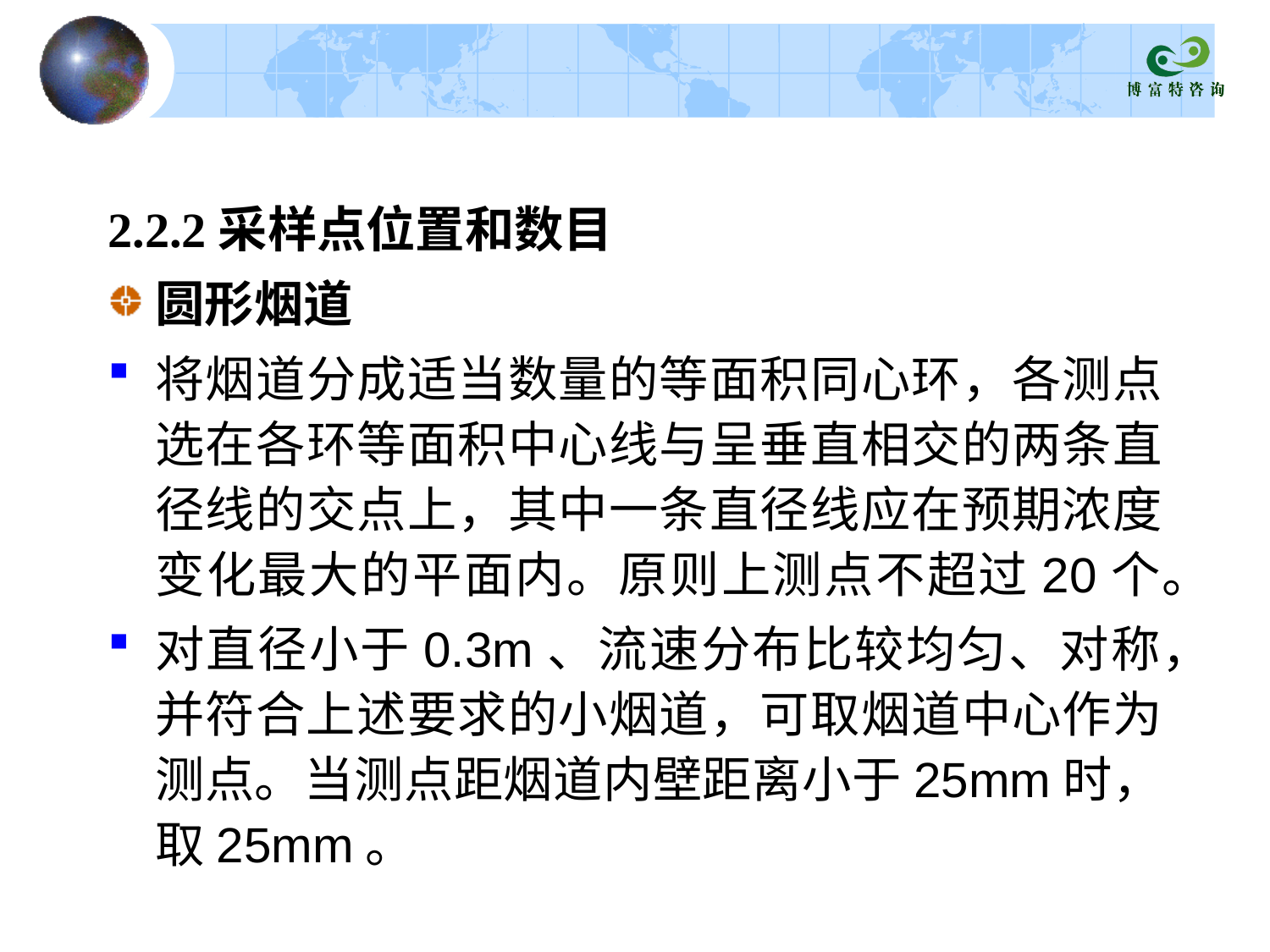

2.2.2采样点位置和数目
圆形烟道
将烟道分成适当数量的等面积同心环，各测点选在各环等面积中心线与呈垂直相交的两条直径线的交点上，其中一条直径线应在预期浓度变化最大的平面内。原则上测点不超过20个。
对直径小于0.3m、流速分布比较均匀、对称，并符合上述要求的小烟道，可取烟道中心作为测点。当测点距烟道内壁距离小于25mm时，取25mm。